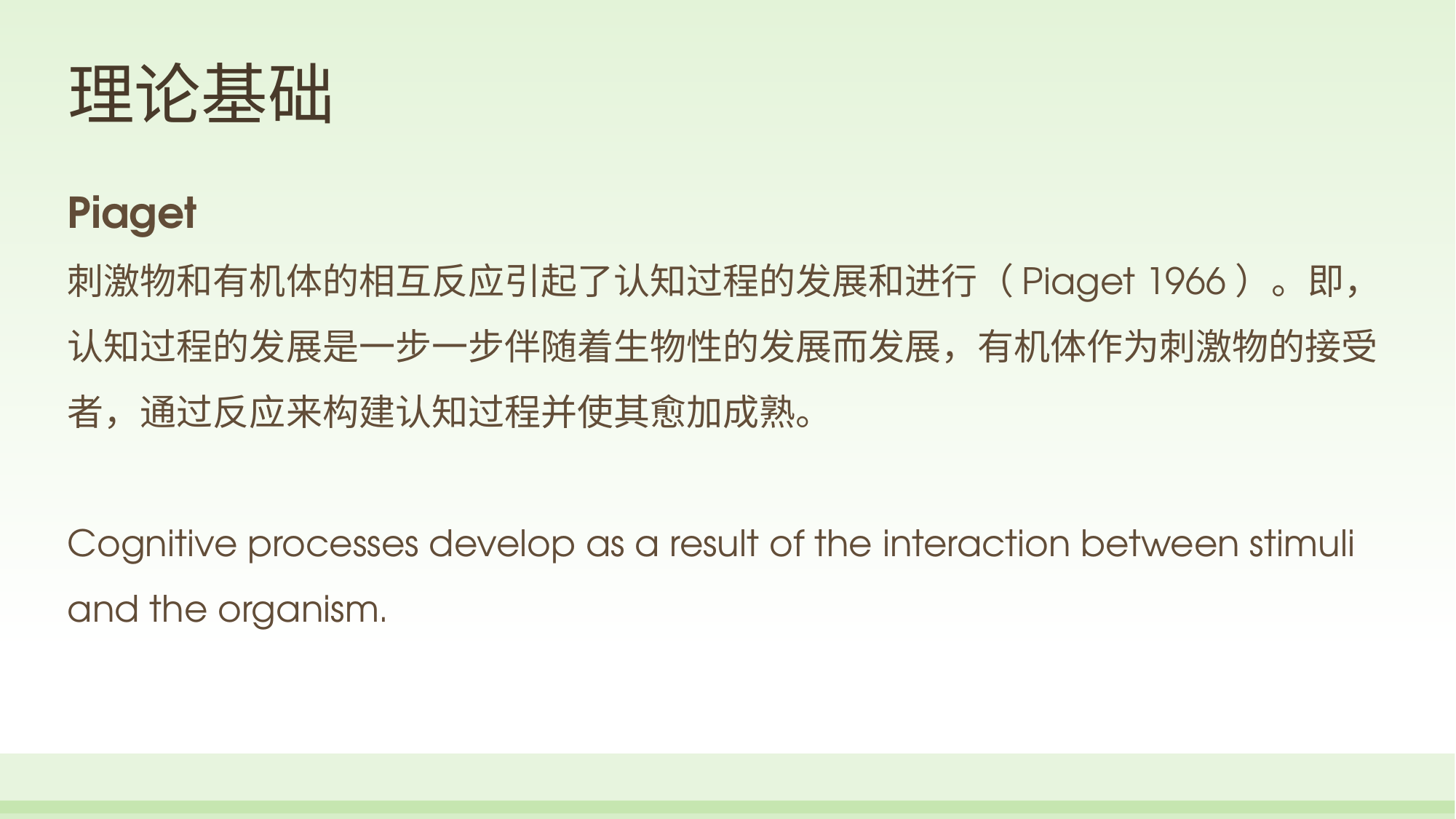

# 理论基础
Piaget
刺激物和有机体的相互反应引起了认知过程的发展和进行（Piaget 1966）。即，认知过程的发展是一步一步伴随着生物性的发展而发展，有机体作为刺激物的接受者，通过反应来构建认知过程并使其愈加成熟。

Cognitive processes develop as a result of the interaction between stimuli and the organism.